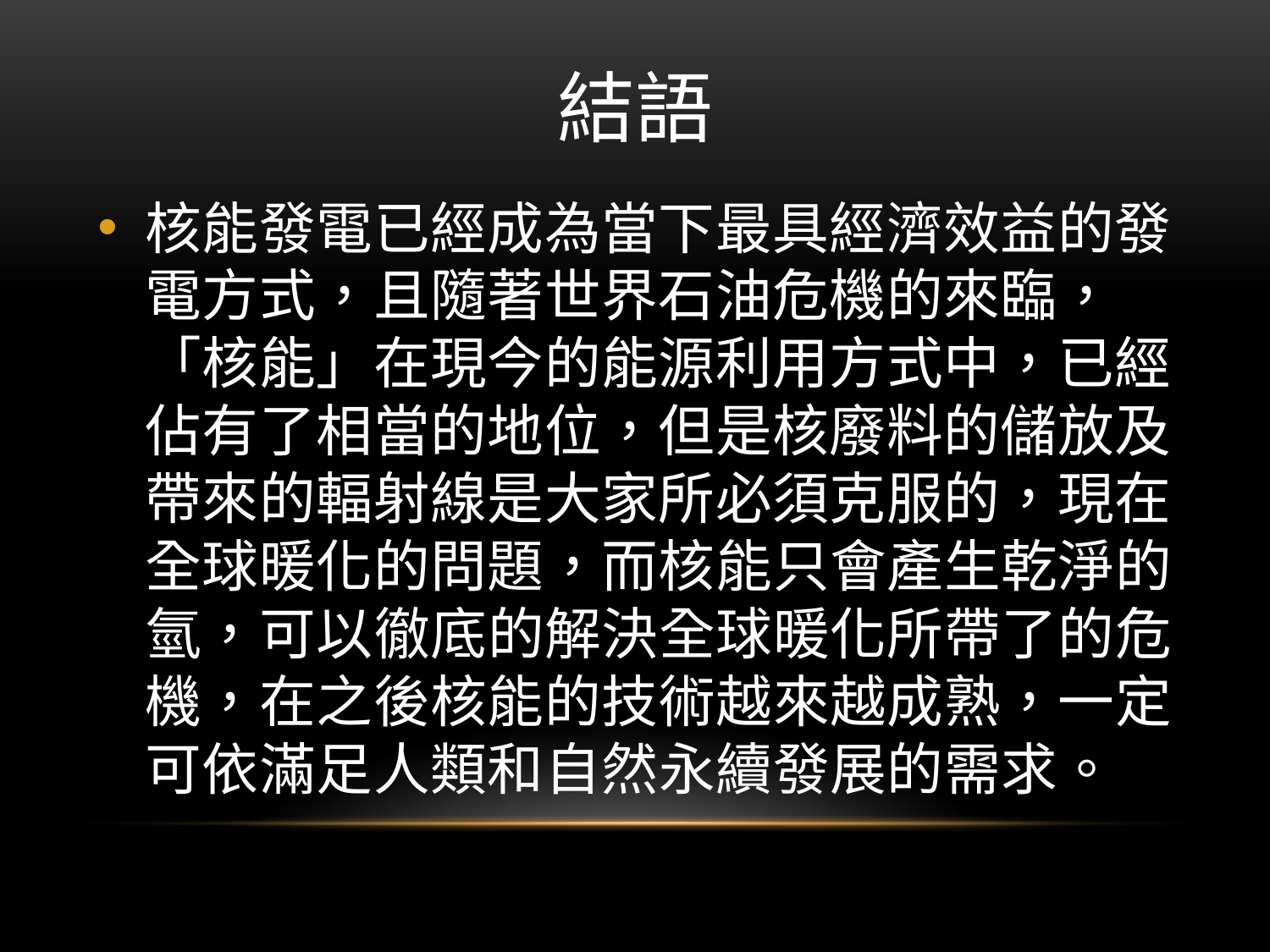

# 結語
核能發電已經成為當下最具經濟效益的發電方式，且隨著世界石油危機的來臨，「核能」在現今的能源利用方式中，已經佔有了相當的地位，但是核廢料的儲放及帶來的輻射線是大家所必須克服的，現在全球暖化的問題，而核能只會產生乾淨的氫，可以徹底的解決全球暖化所帶了的危機，在之後核能的技術越來越成熟，一定可依滿足人類和自然永續發展的需求。